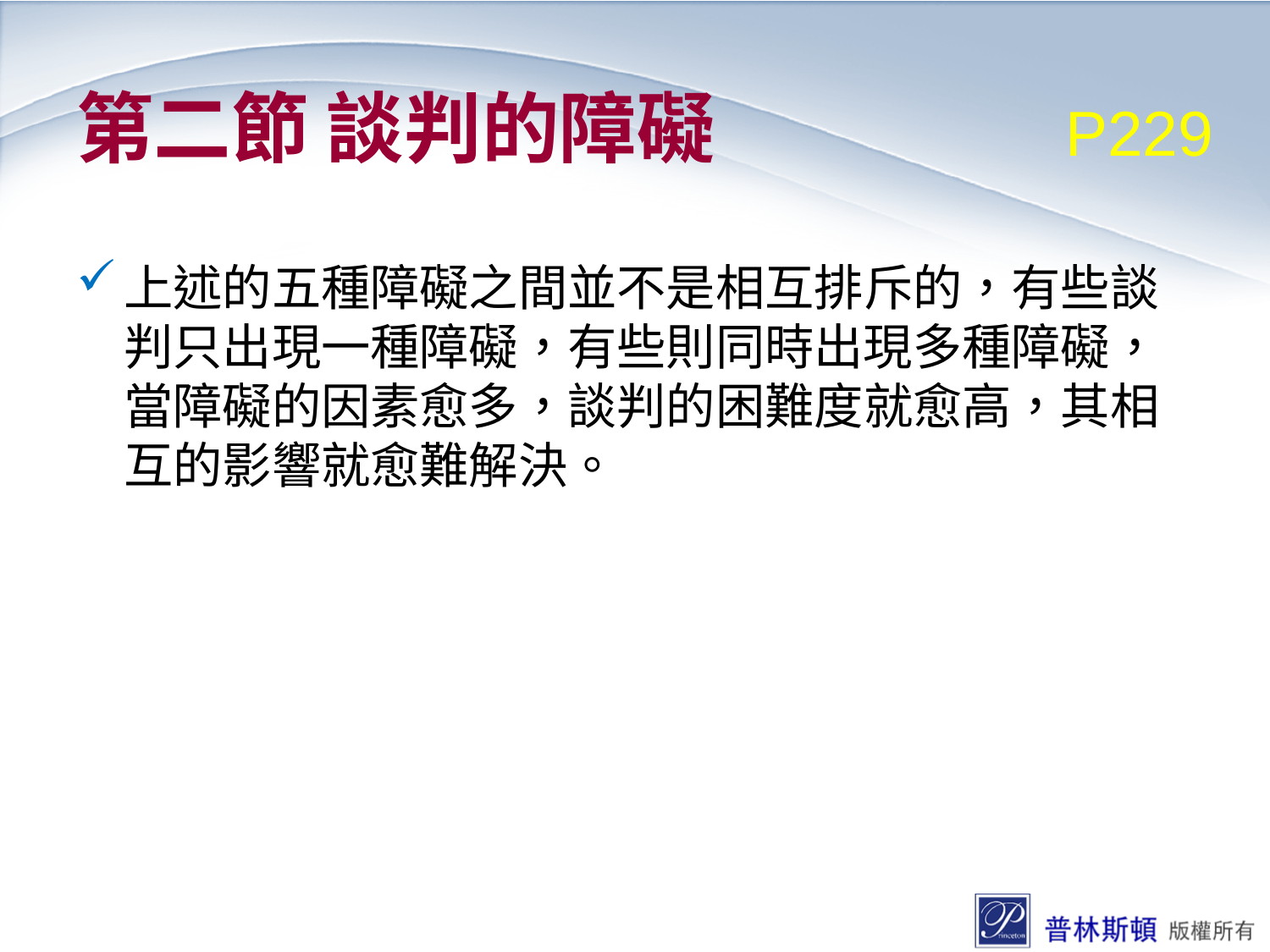

# 第二節 談判的障礙
P229
上述的五種障礙之間並不是相互排斥的，有些談判只出現一種障礙，有些則同時出現多種障礙，當障礙的因素愈多，談判的困難度就愈高，其相互的影響就愈難解決。